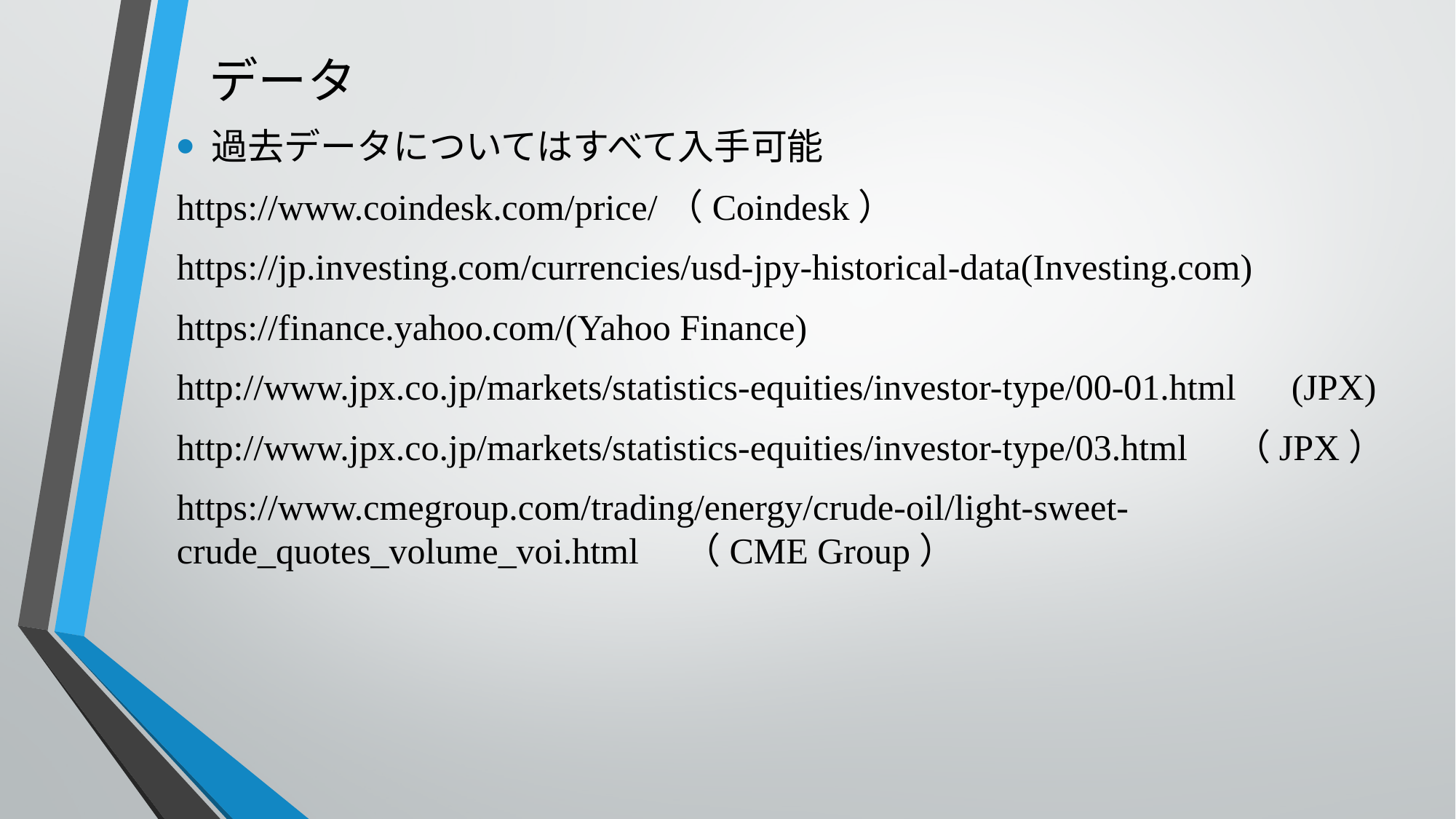

# データ
過去データについてはすべて入手可能
https://www.coindesk.com/price/（Coindesk）
https://jp.investing.com/currencies/usd-jpy-historical-data(Investing.com)
https://finance.yahoo.com/(Yahoo Finance)
http://www.jpx.co.jp/markets/statistics-equities/investor-type/00-01.html　(JPX)
http://www.jpx.co.jp/markets/statistics-equities/investor-type/03.html　（JPX）
https://www.cmegroup.com/trading/energy/crude-oil/light-sweet-crude_quotes_volume_voi.html　（CME Group）